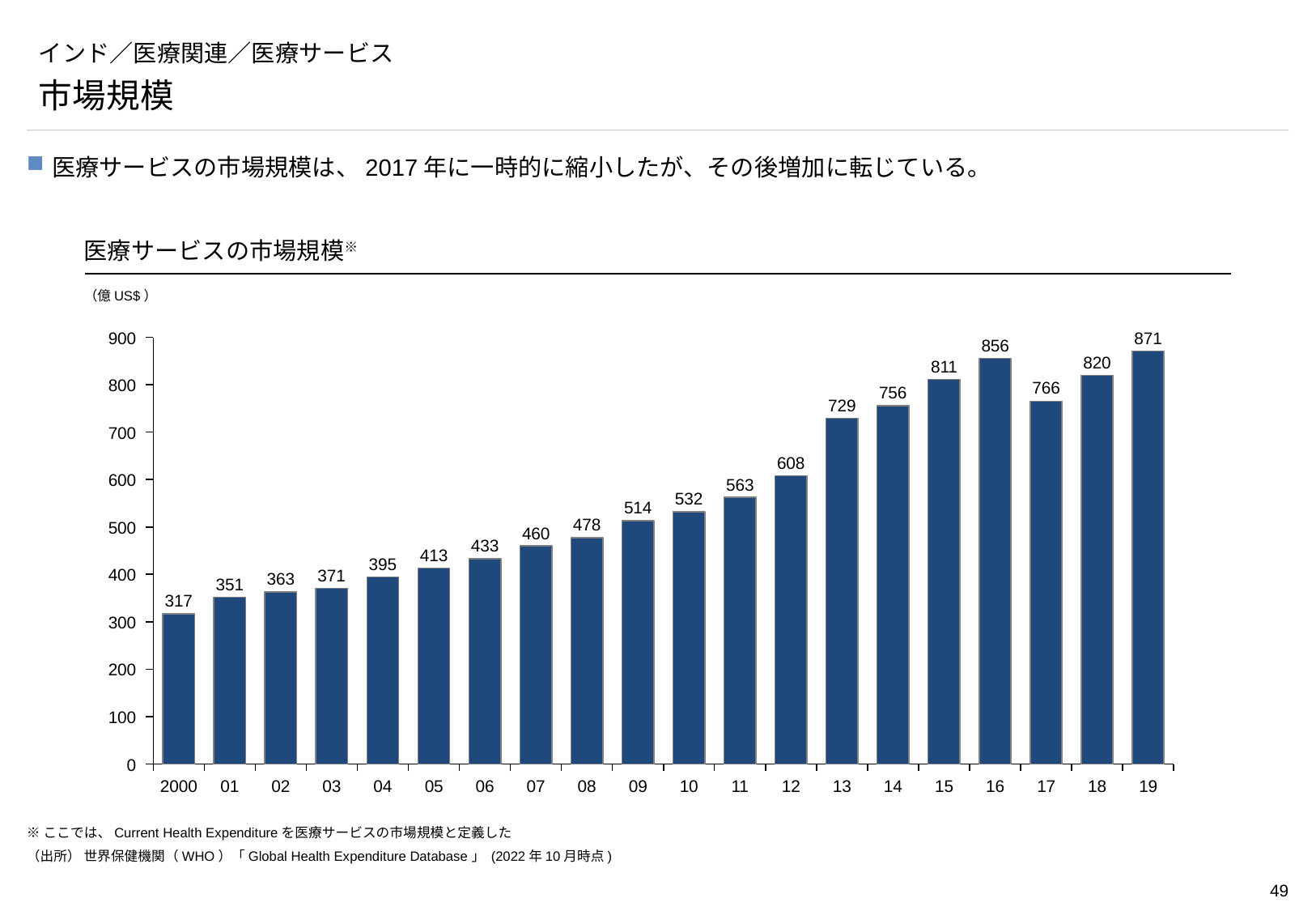

# インド／医療関連／医療サービス
市場規模
医療サービスの市場規模は、2017年に一時的に縮小したが、その後増加に転じている。
医療サービスの市場規模※
（億US$）

### Chart

| Category |  |
|---|---|
900
871
856
820
811
800
766
756
729
700
608
600
563
532
514
478
500
460
433
413
395
400
371
363
351
317
300
200
100
0
2000
01
02
03
04
05
06
07
08
09
10
11
12
13
14
15
16
17
18
19
※ここでは、Current Health Expenditureを医療サービスの市場規模と定義した
（出所） 世界保健機関（WHO）「Global Health Expenditure Database」 (2022年10月時点)